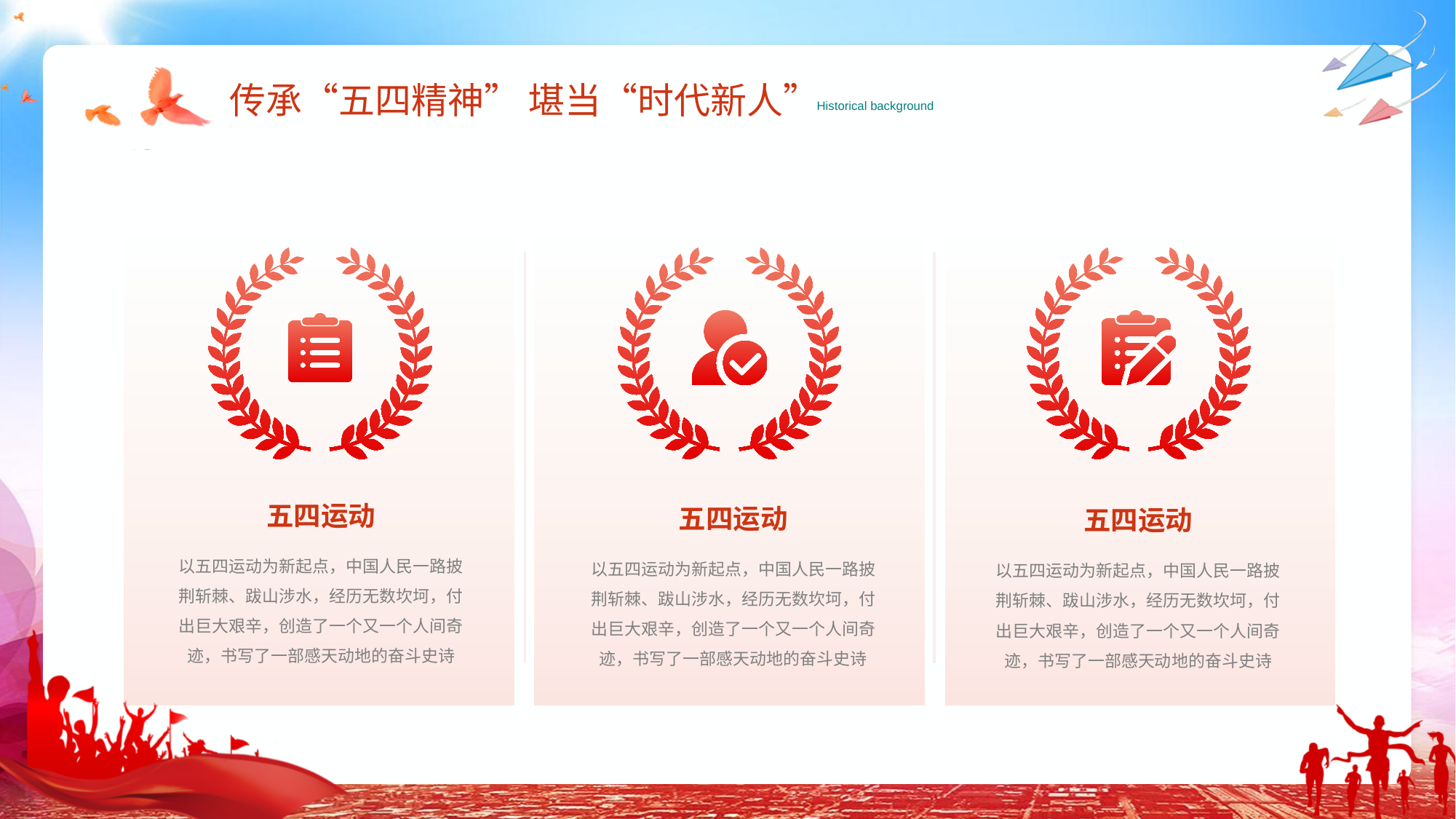

传承“五四精神” 堪当“时代新人”
Historical background

五四运动
五四运动
五四运动
以五四运动为新起点，中国人民一路披荆斩棘、跋山涉水，经历无数坎坷，付出巨大艰辛，创造了一个又一个人间奇迹，书写了一部感天动地的奋斗史诗
以五四运动为新起点，中国人民一路披荆斩棘、跋山涉水，经历无数坎坷，付出巨大艰辛，创造了一个又一个人间奇迹，书写了一部感天动地的奋斗史诗
以五四运动为新起点，中国人民一路披荆斩棘、跋山涉水，经历无数坎坷，付出巨大艰辛，创造了一个又一个人间奇迹，书写了一部感天动地的奋斗史诗